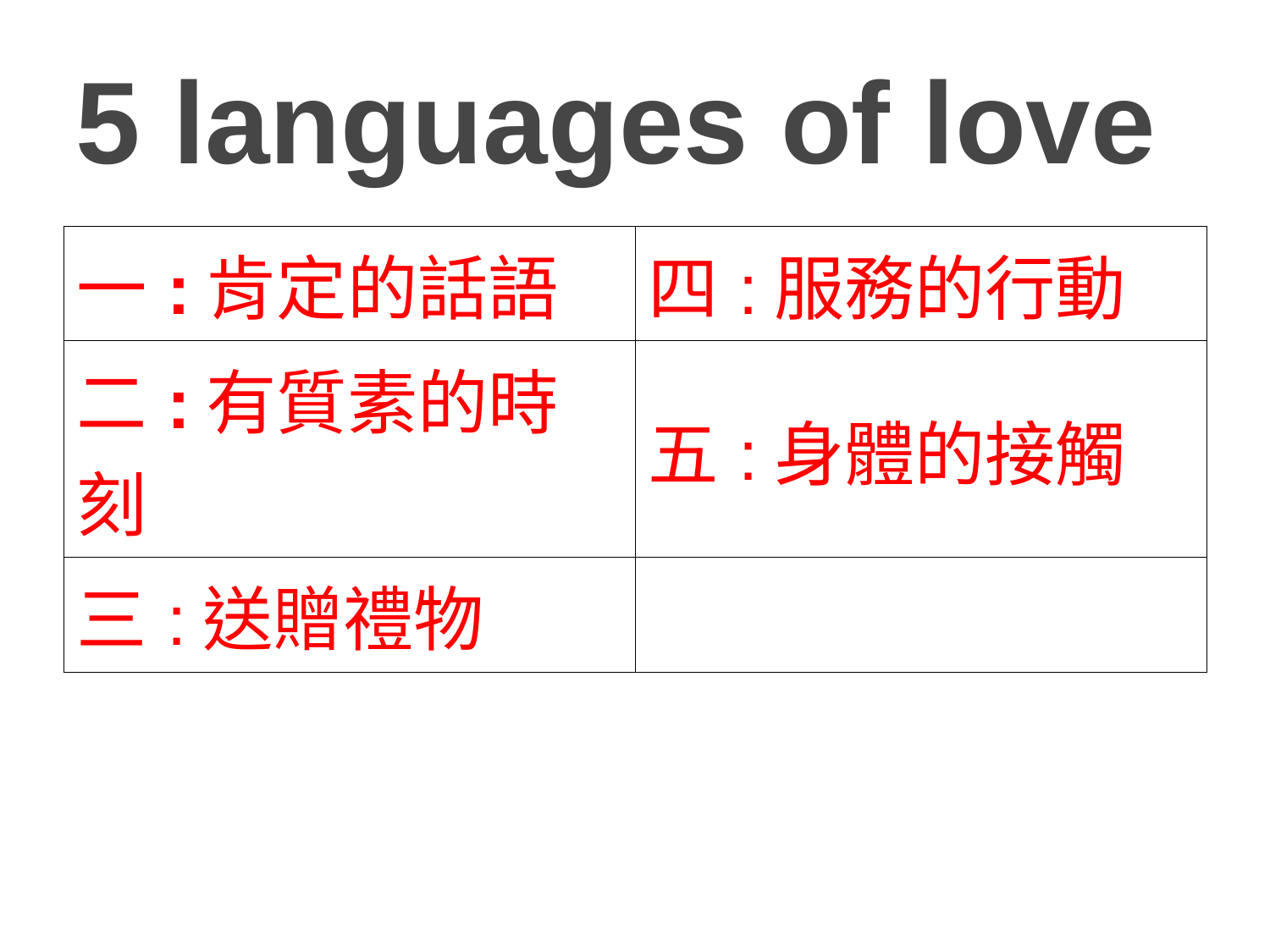

# 5 languages of love
| 一:肯定的話語 | 四:服務的行動 |
| --- | --- |
| 二:有質素的時刻 | 五:身體的接觸 |
| 三:送贈禮物 |  |